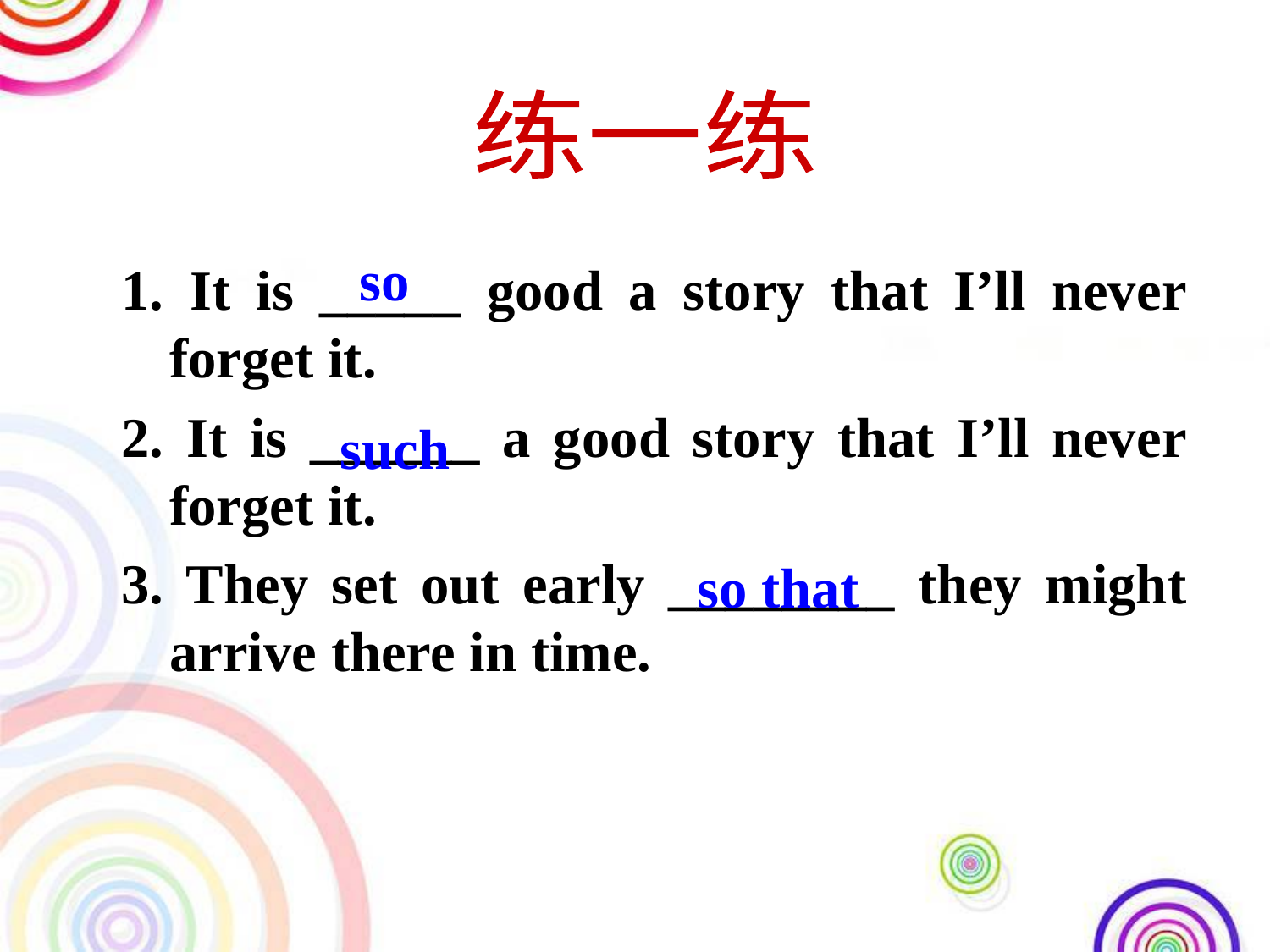

练一练
so
1. It is _____ good a story that I’ll never forget it.
2. It is ______ a good story that I’ll never forget it.
3. They set out early ________ they might arrive there in time.
such
so that